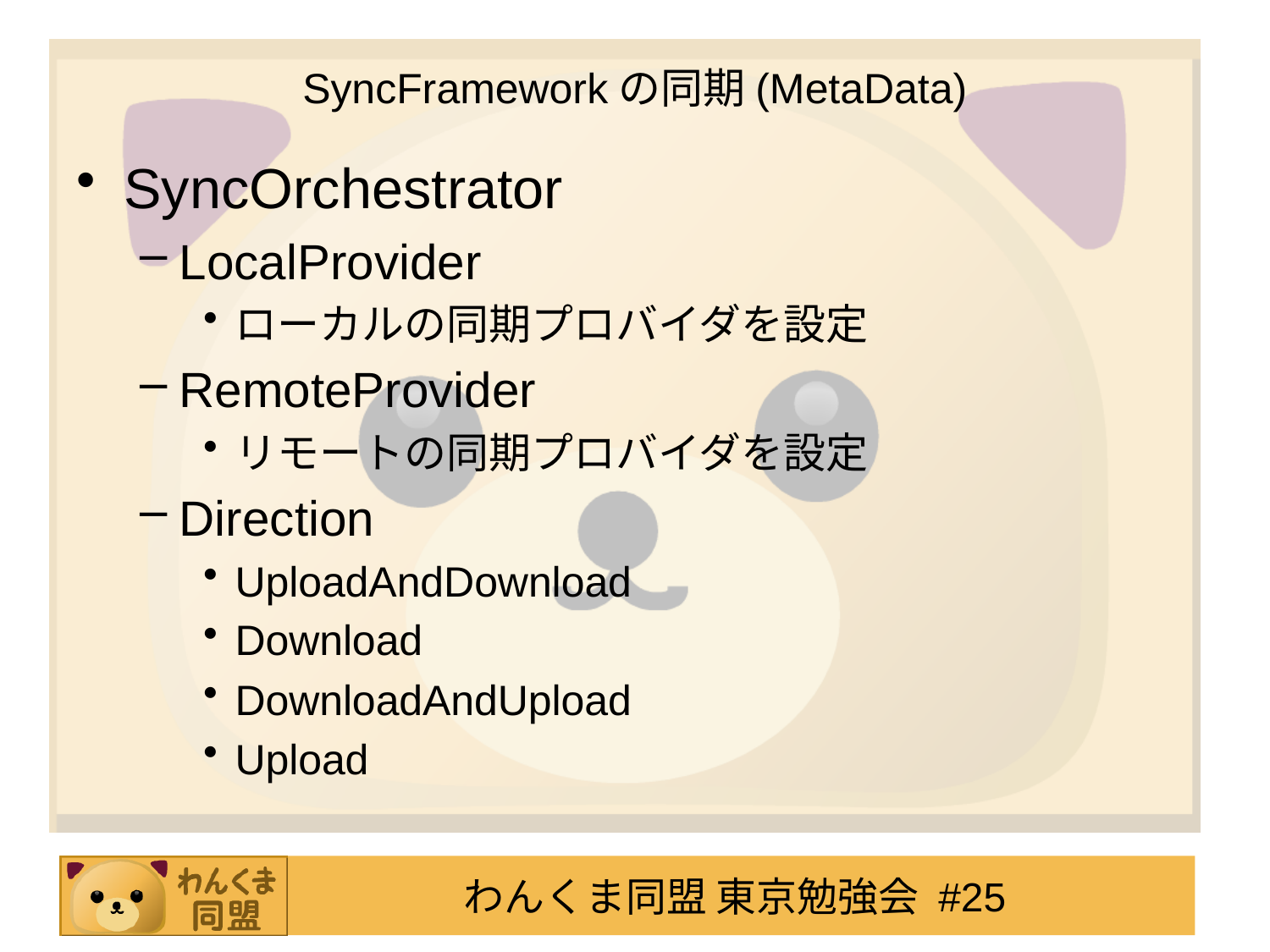

# SyncFrameworkの同期(MetaData)
SyncOrchestrator
LocalProvider
ローカルの同期プロバイダを設定
RemoteProvider
リモートの同期プロバイダを設定
Direction
UploadAndDownload
Download
DownloadAndUpload
Upload